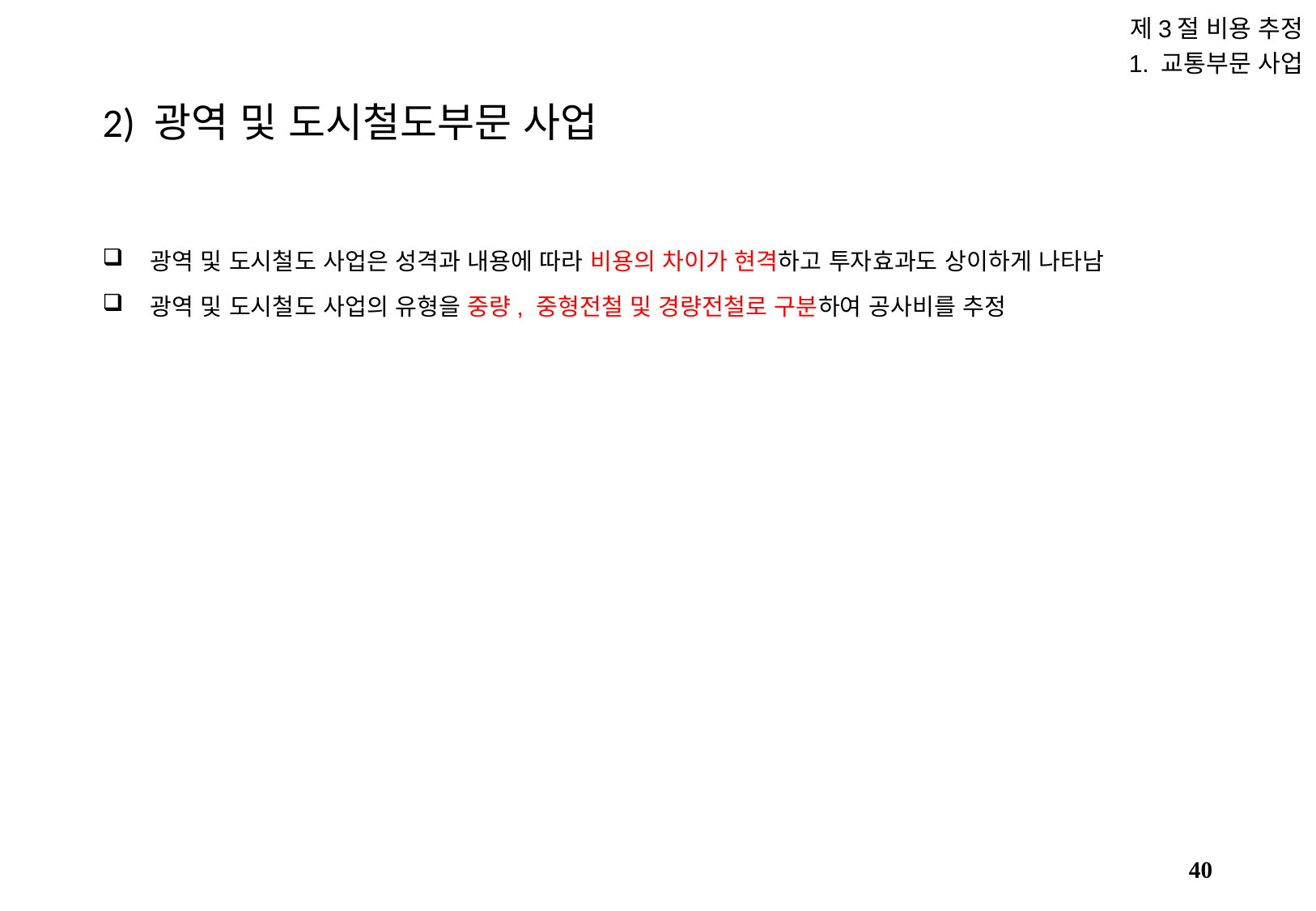

제3절 비용 추정
1. 교통부문 사업
# 2) 광역 및 도시철도부문 사업
광역 및 도시철도 사업은 성격과 내용에 따라 비용의 차이가 현격하고 투자효과도 상이하게 나타남
광역 및 도시철도 사업의 유형을 중량, 중형전철 및 경량전철로 구분하여 공사비를 추정
40